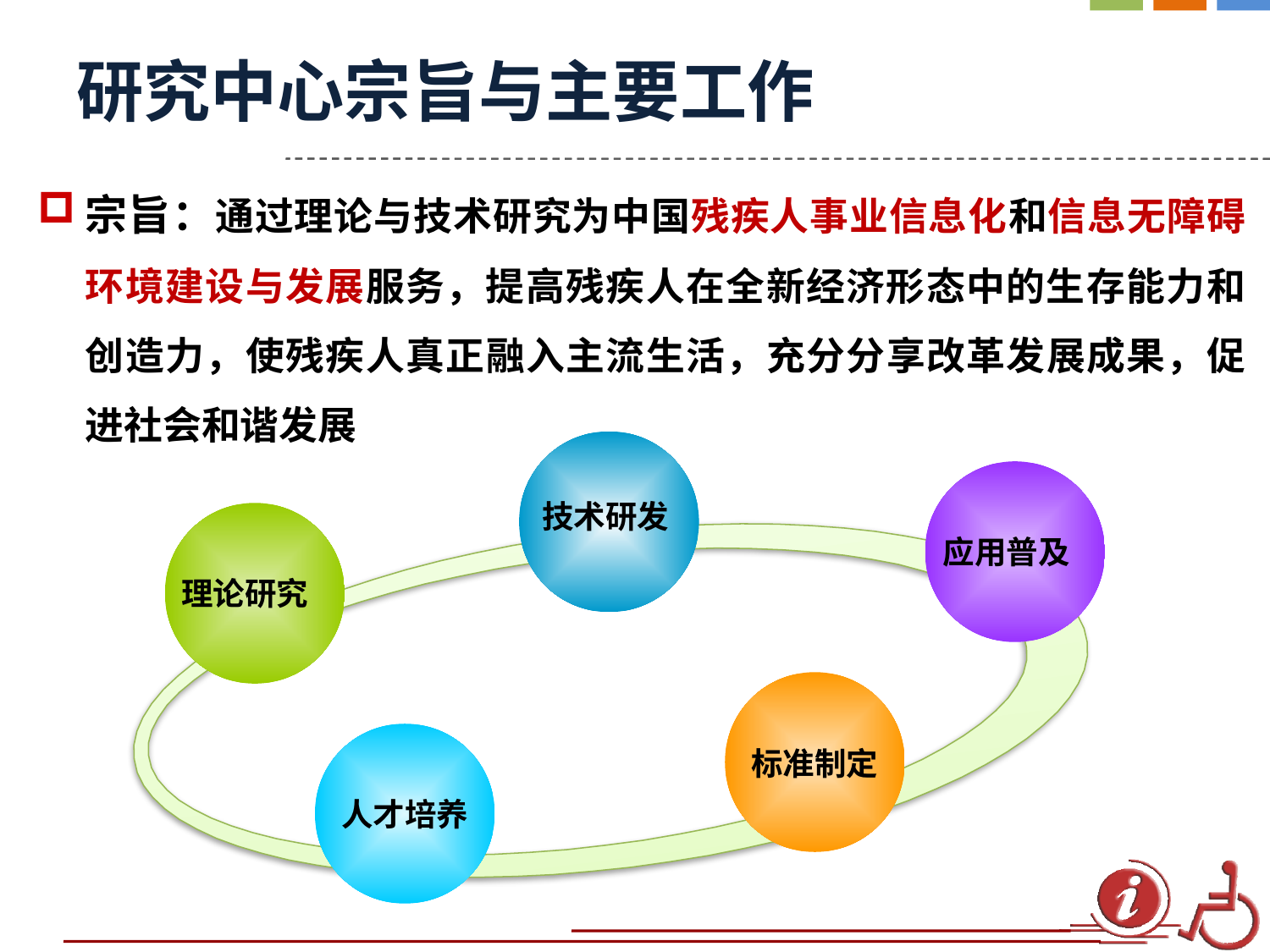

# 研究中心宗旨与主要工作
宗旨：通过理论与技术研究为中国残疾人事业信息化和信息无障碍环境建设与发展服务，提高残疾人在全新经济形态中的生存能力和创造力，使残疾人真正融入主流生活，充分分享改革发展成果，促进社会和谐发展

技术研发

应用普及

理论研究

标准制定
人才培养
54